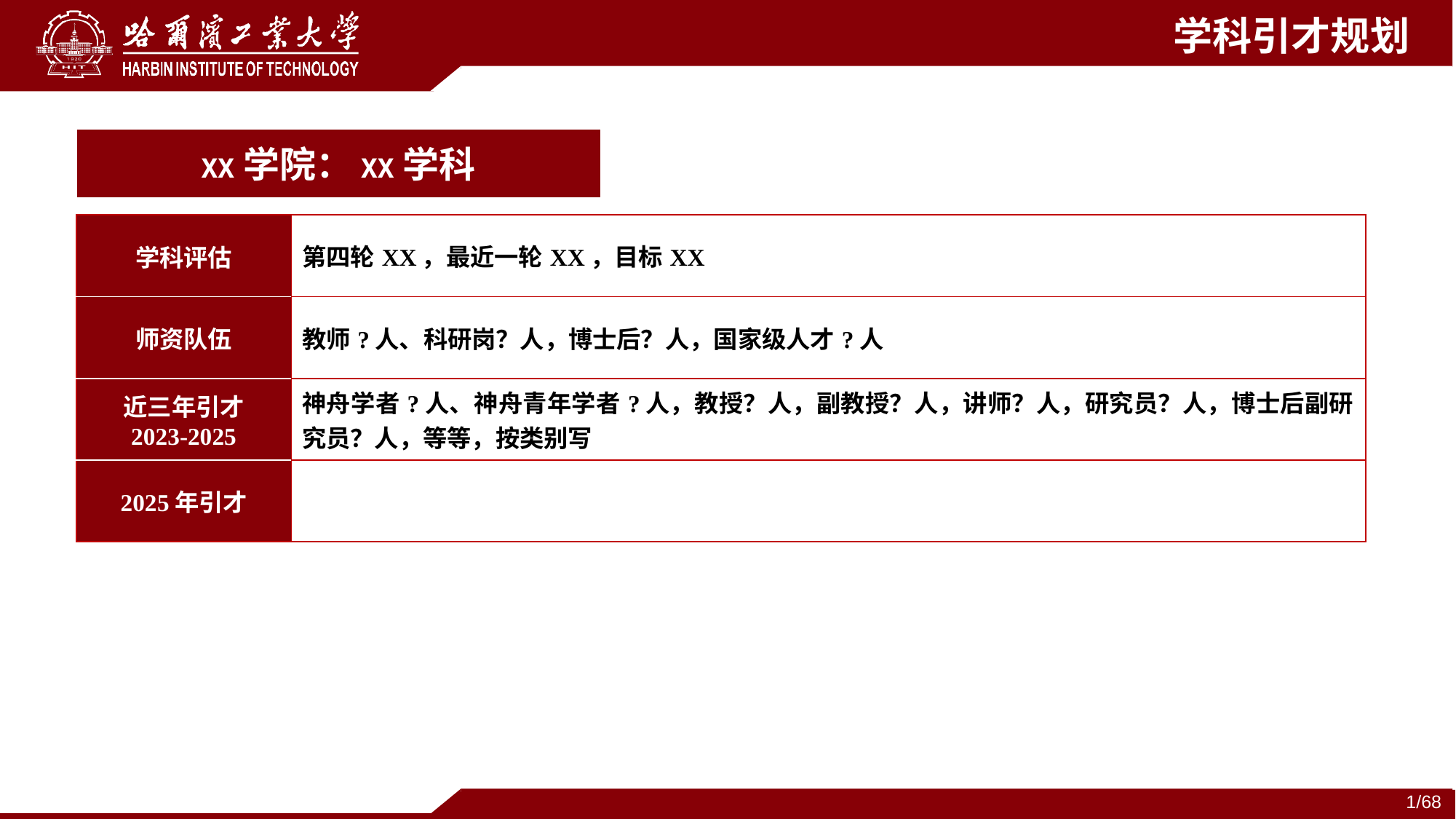

学科引才规划

xx学院：xx学科
| 学科评估 | 第四轮XX，最近一轮XX，目标XX |
| --- | --- |
| 师资队伍 | 教师?人、科研岗？人，博士后？人，国家级人才?人 |
| 近三年引才 2023-2025 | 神舟学者?人、神舟青年学者?人，教授？人，副教授？人，讲师？人，研究员？人，博士后副研究员？人，等等，按类别写 |
| 2025年引才 |  |
1/68